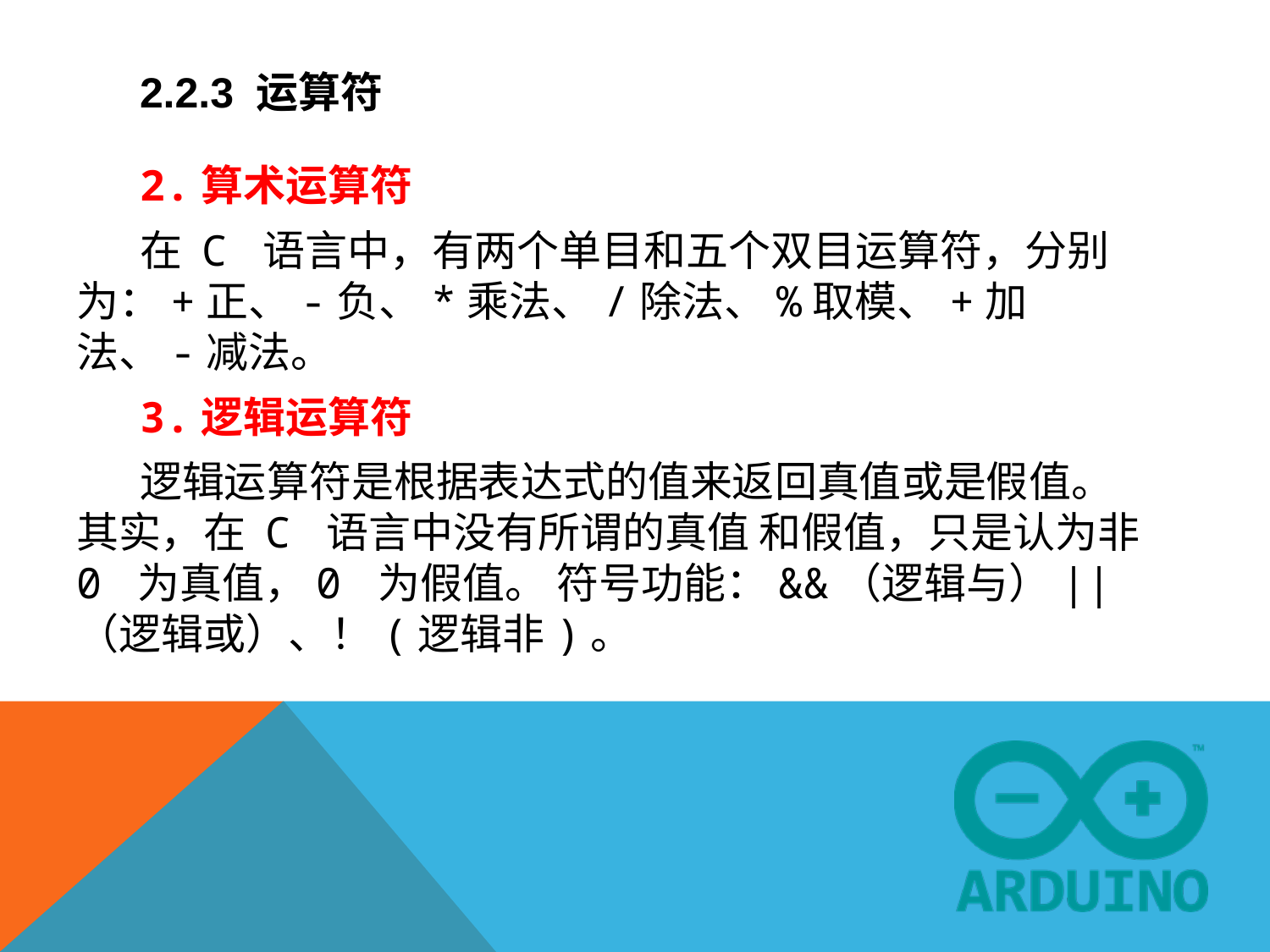

# 2.2.3 运算符
2.算术运算符
在 C 语言中，有两个单目和五个双目运算符，分别为：+正、-负、*乘法、/除法、%取模、+加法、-减法。
3.逻辑运算符
逻辑运算符是根据表达式的值来返回真值或是假值。其实，在 C 语言中没有所谓的真值 和假值，只是认为非 0 为真值，0 为假值。 符号功能：&&（逻辑与）||（逻辑或）、！(逻辑非)。